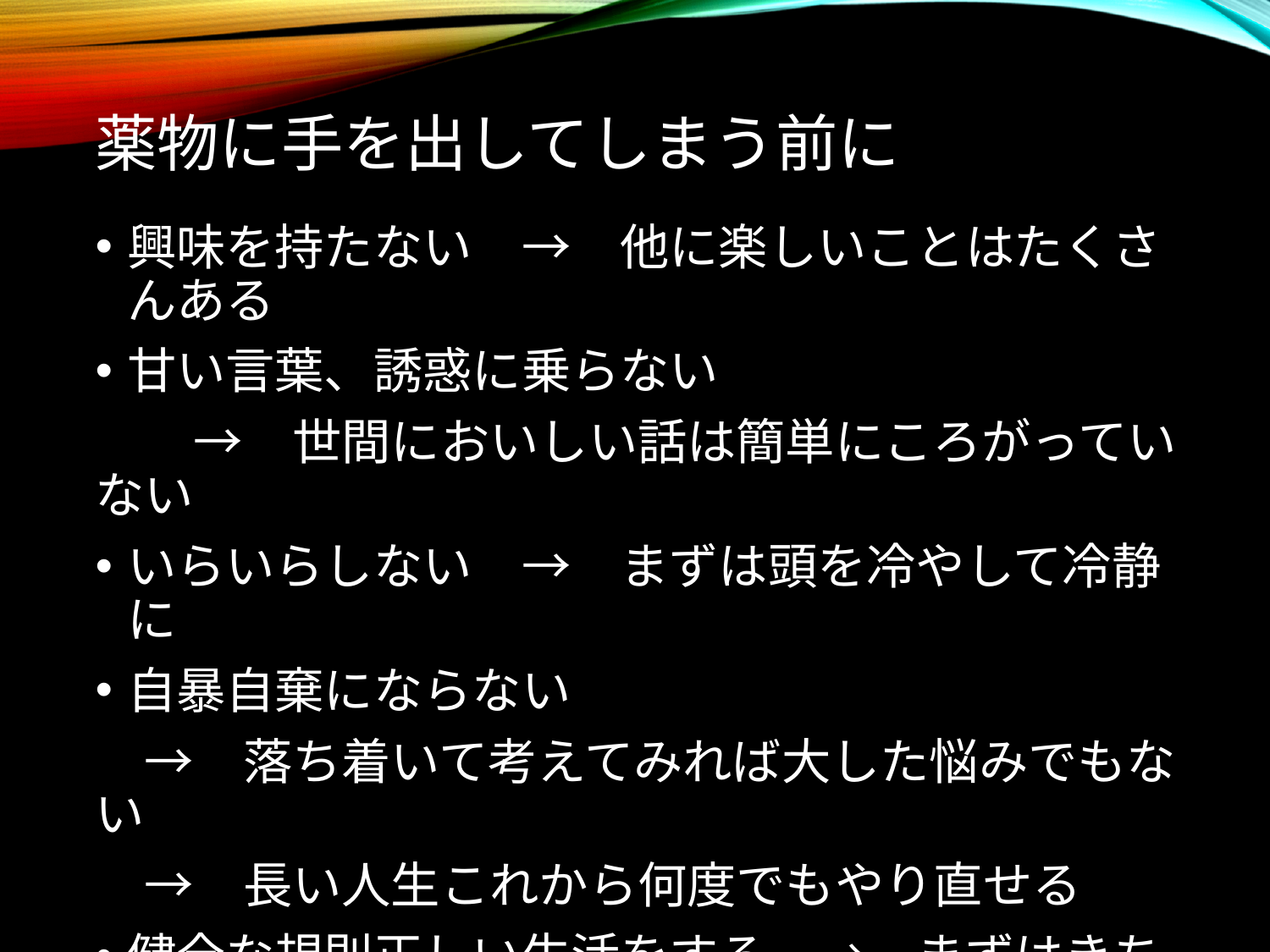

# 薬物に手を出してしまう前に
興味を持たない　→　他に楽しいことはたくさんある
甘い言葉、誘惑に乗らない
　　→　世間においしい話は簡単にころがっていない
いらいらしない　→　まずは頭を冷やして冷静に
自暴自棄にならない
　→　落ち着いて考えてみれば大した悩みでもない
　→　長い人生これから何度でもやり直せる
健全な規則正しい生活をする　→　まずはきちんとしたあいさつ、帰宅時間、家族との食事、会話